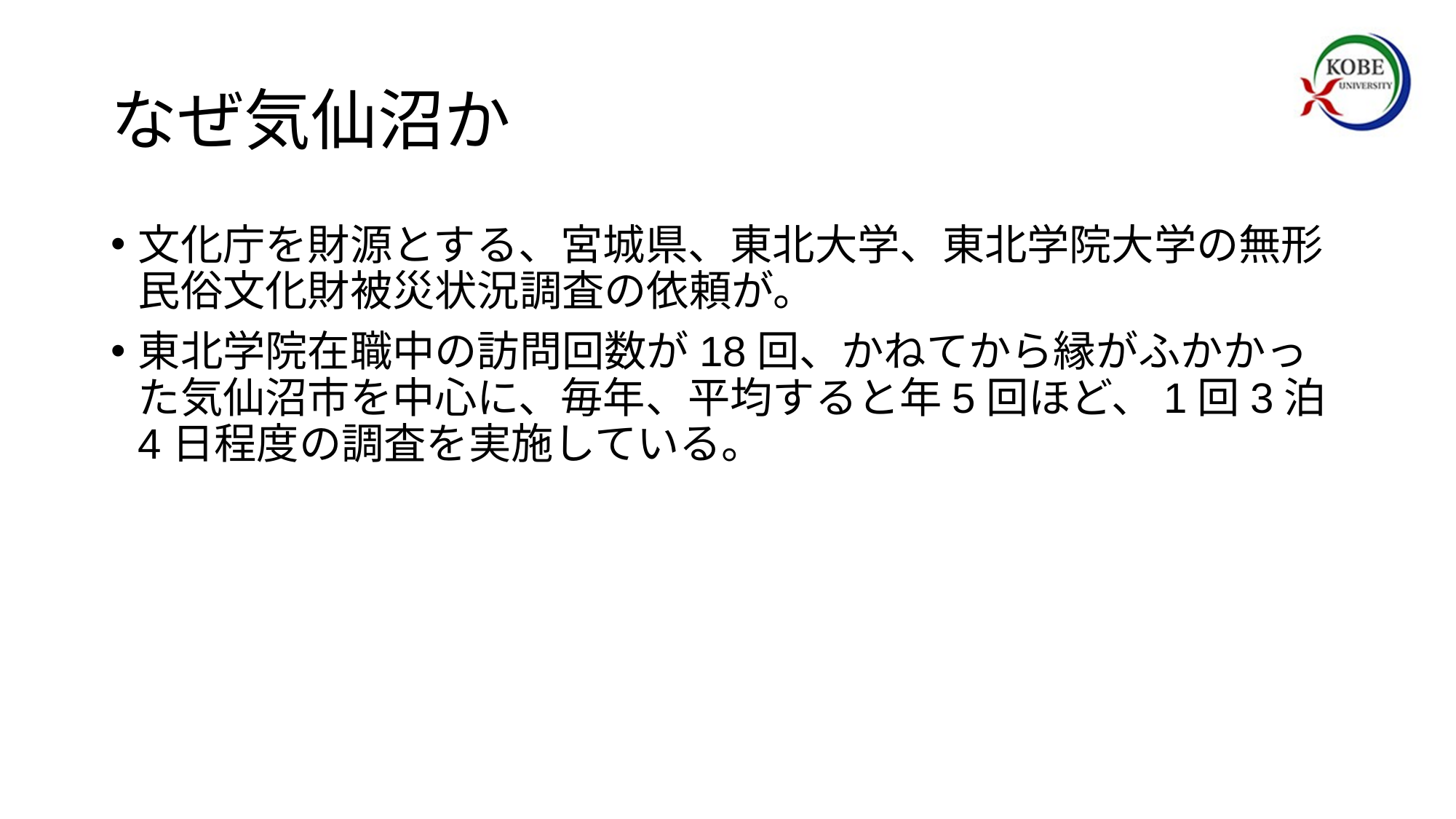

# なぜ気仙沼か
文化庁を財源とする、宮城県、東北大学、東北学院大学の無形民俗文化財被災状況調査の依頼が。
東北学院在職中の訪問回数が18回、かねてから縁がふかかった気仙沼市を中心に、毎年、平均すると年5回ほど、1回3泊4日程度の調査を実施している。